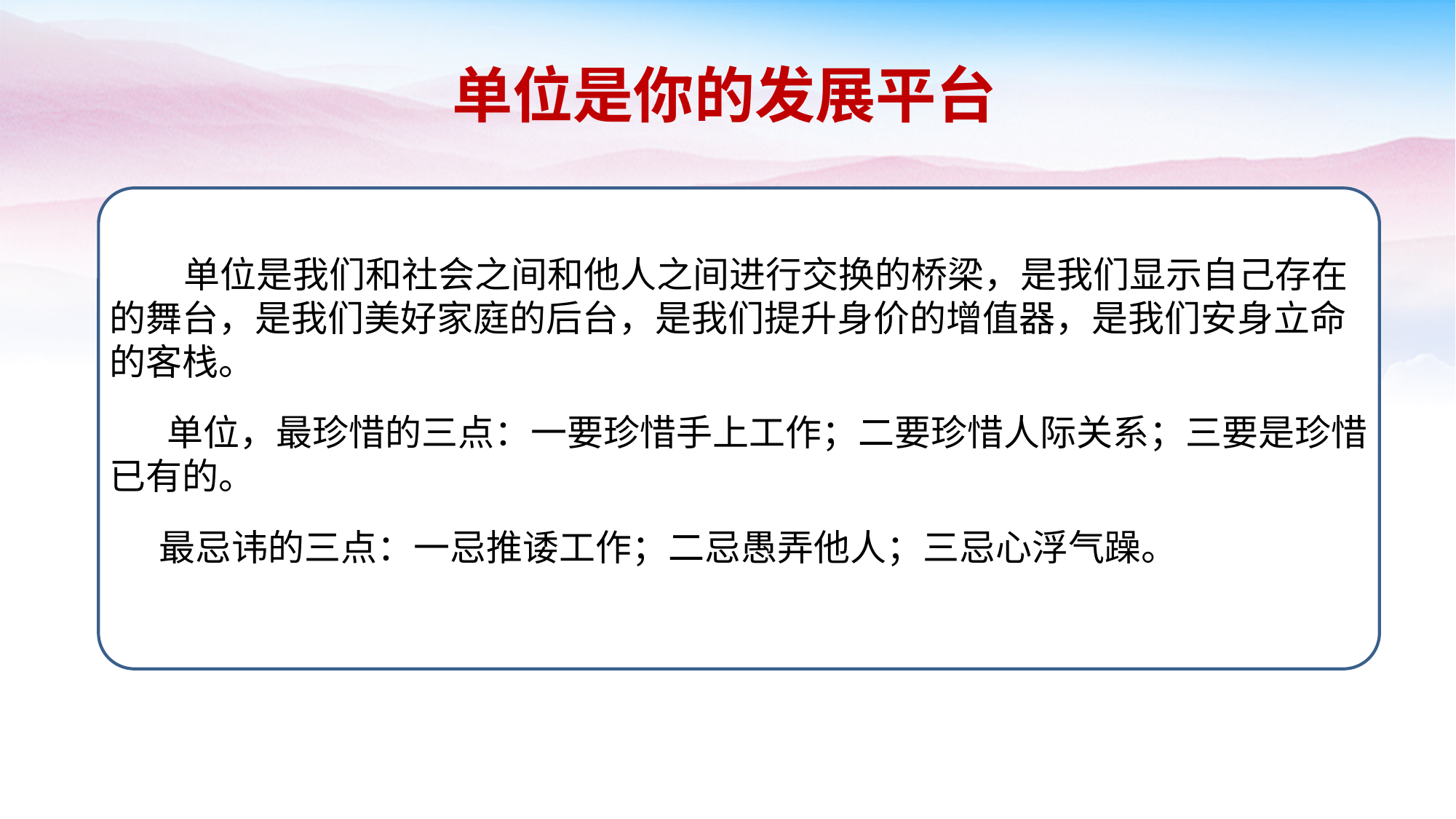

单位是你的发展平台
        单位是我们和社会之间和他人之间进行交换的桥梁，是我们显示自己存在的舞台，是我们美好家庭的后台，是我们提升身价的增值器，是我们安身立命的客栈。
      单位，最珍惜的三点：一要珍惜手上工作；二要珍惜人际关系；三要是珍惜已有的。
     最忌讳的三点：一忌推诿工作；二忌愚弄他人；三忌心浮气躁。